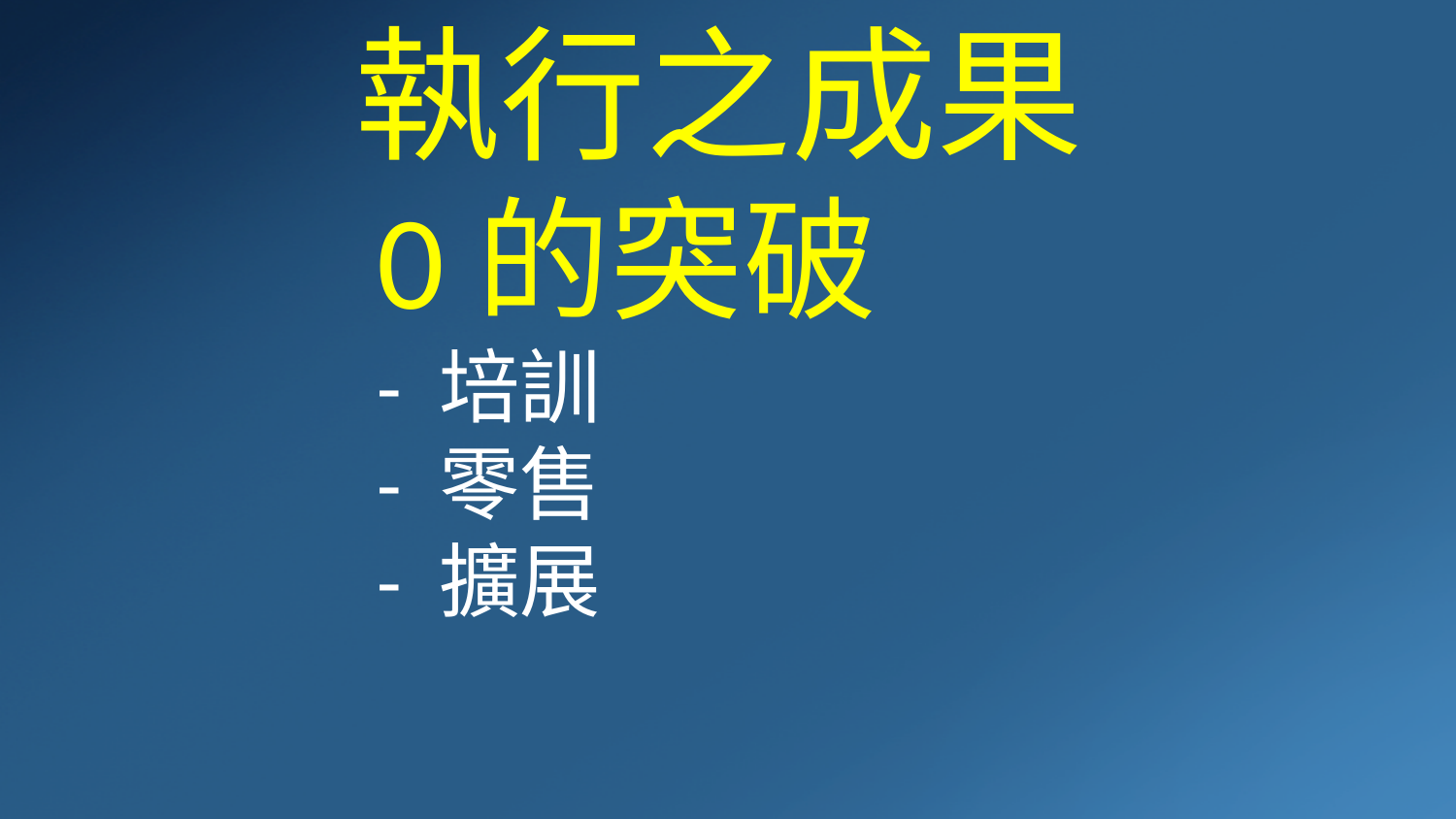

執行之成果
0的突破
- 培訓
- 零售
- 擴展